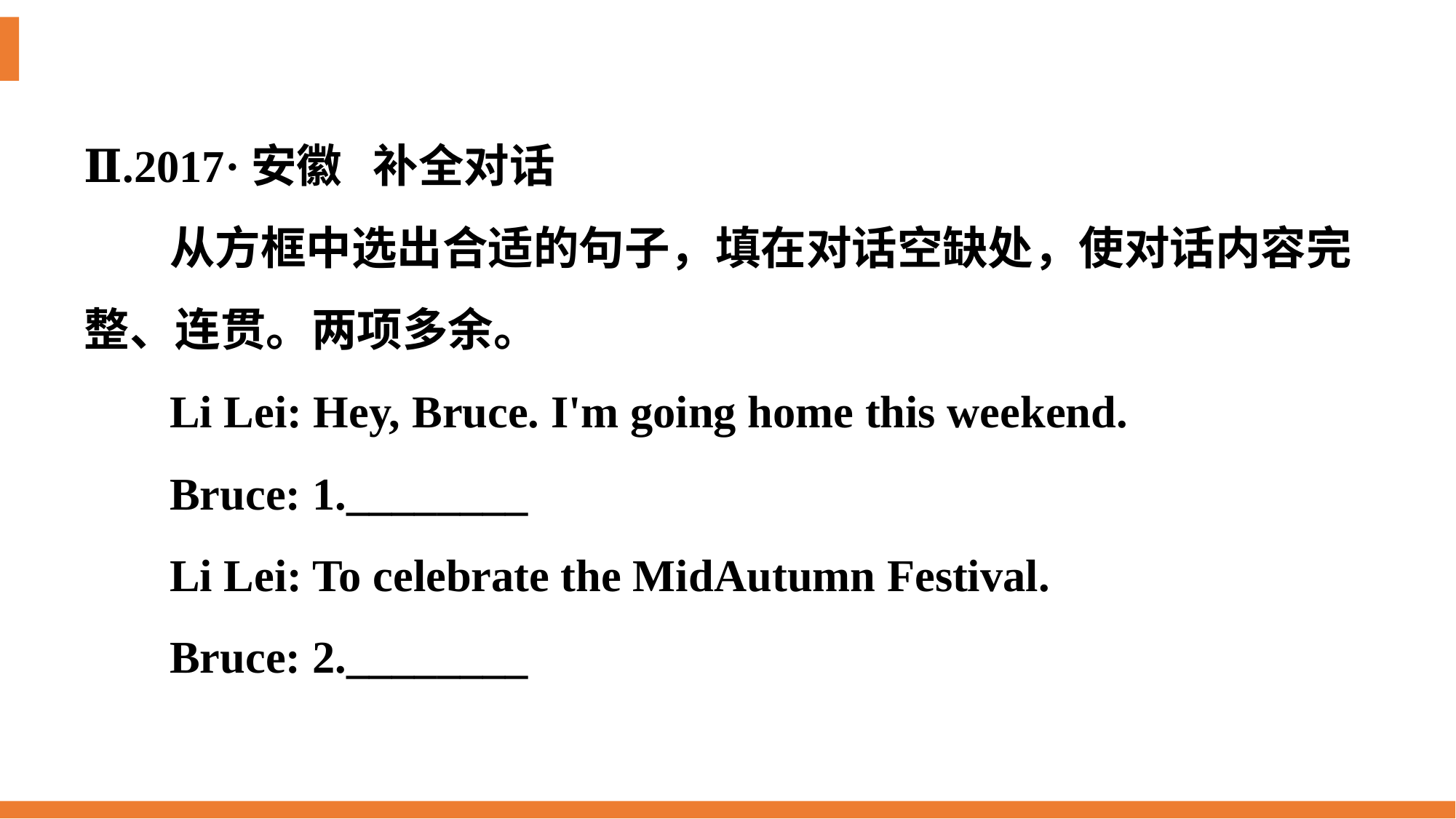

Ⅱ.2017·安徽   补全对话
从方框中选出合适的句子，填在对话空缺处，使对话内容完整、连贯。两项多余。
Li Lei: Hey, Bruce. I'm going home this weekend.
Bruce: 1.________
Li Lei: To celebrate the Mid­Autumn Festival.
Bruce: 2.________